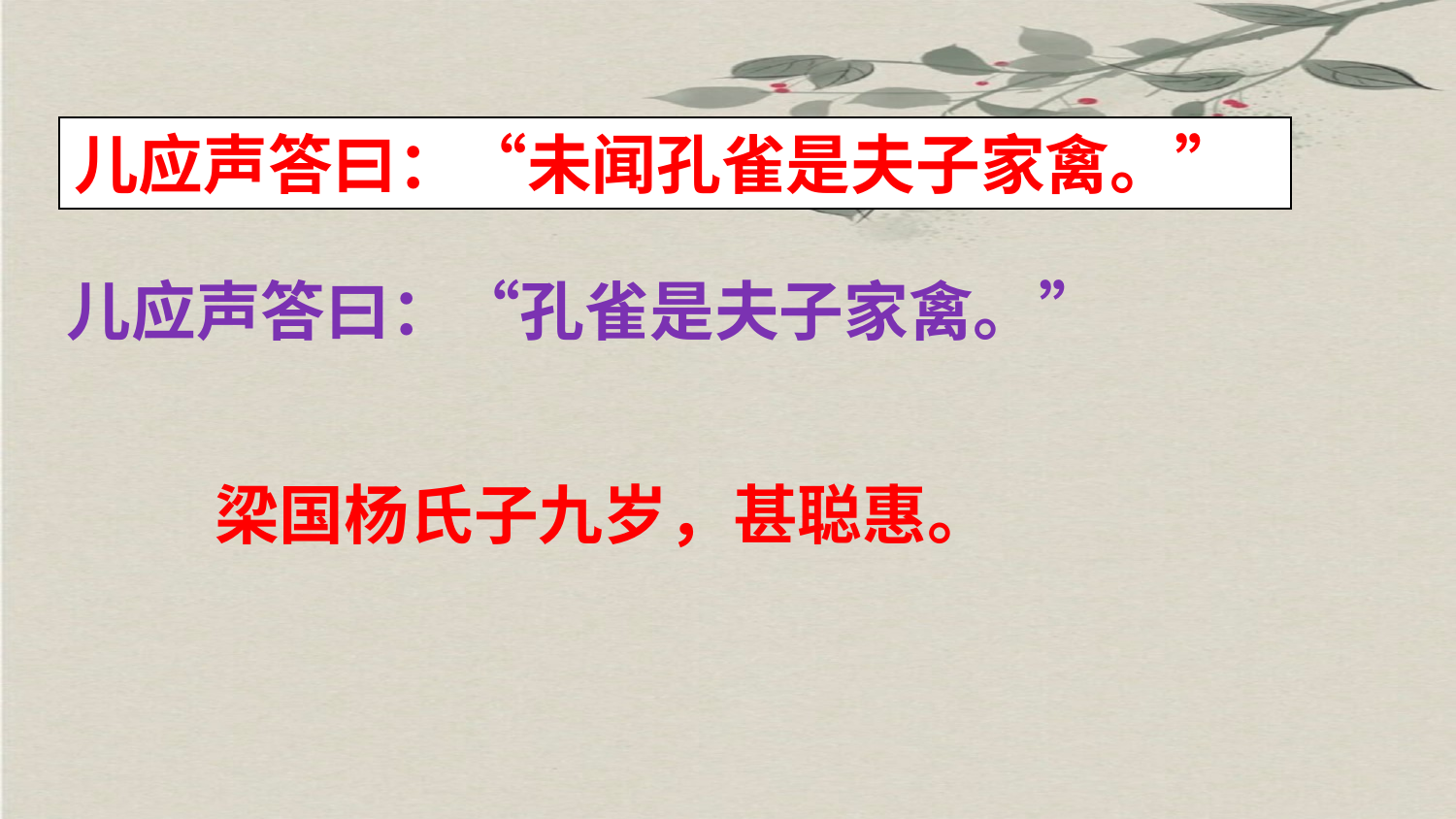

儿应声答曰：“未闻孔雀是夫子家禽。”
儿应声答曰：“孔雀是夫子家禽。”
梁国杨氏子九岁，甚聪惠。